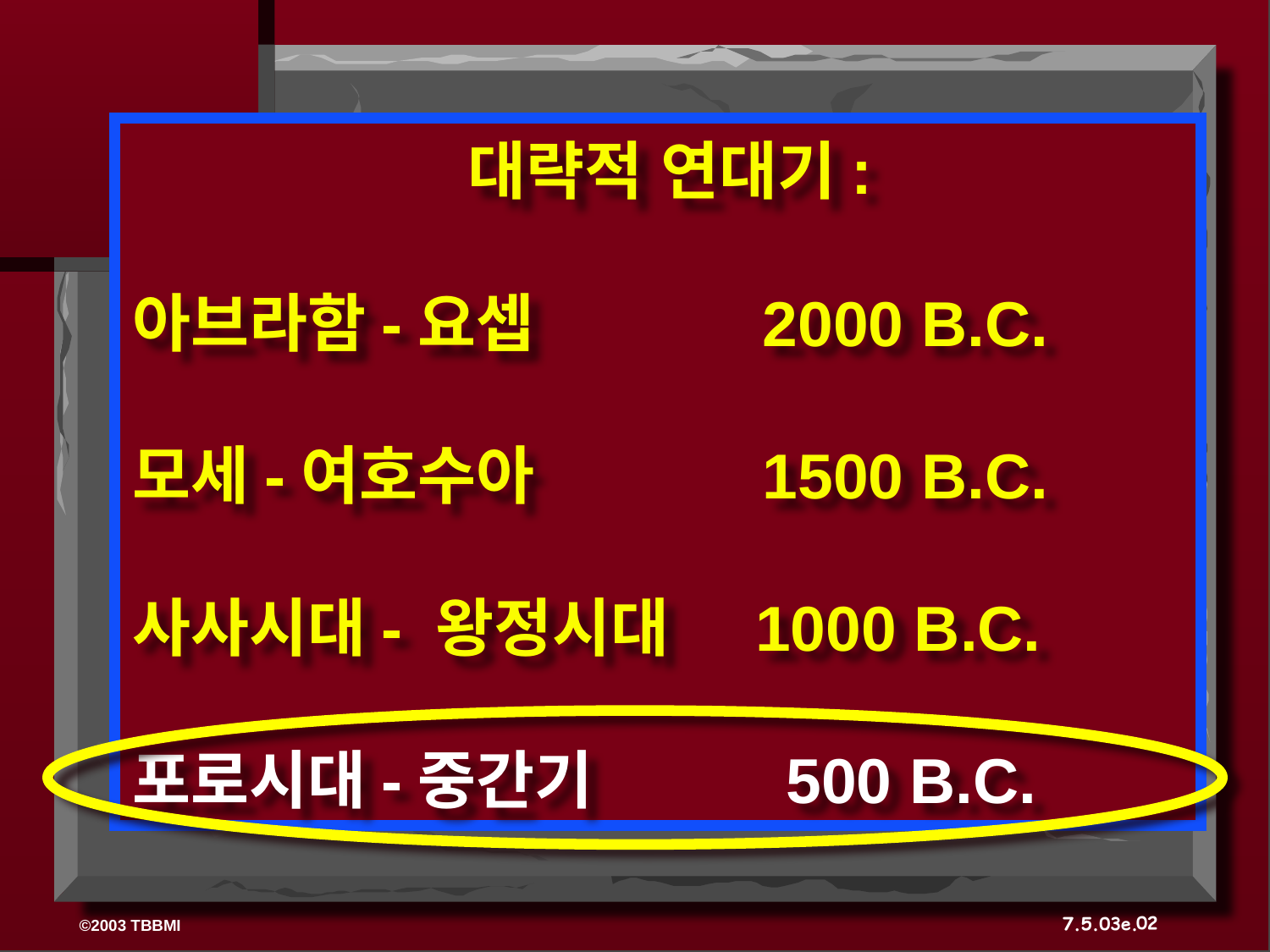

대략적 연대기:

아브라함-요셉	      2000 B.C.

모세-여호수아	      1500 B.C.

사사시대- 왕정시대    1000 B.C.

포로시대-중간기          500 B.C.

02